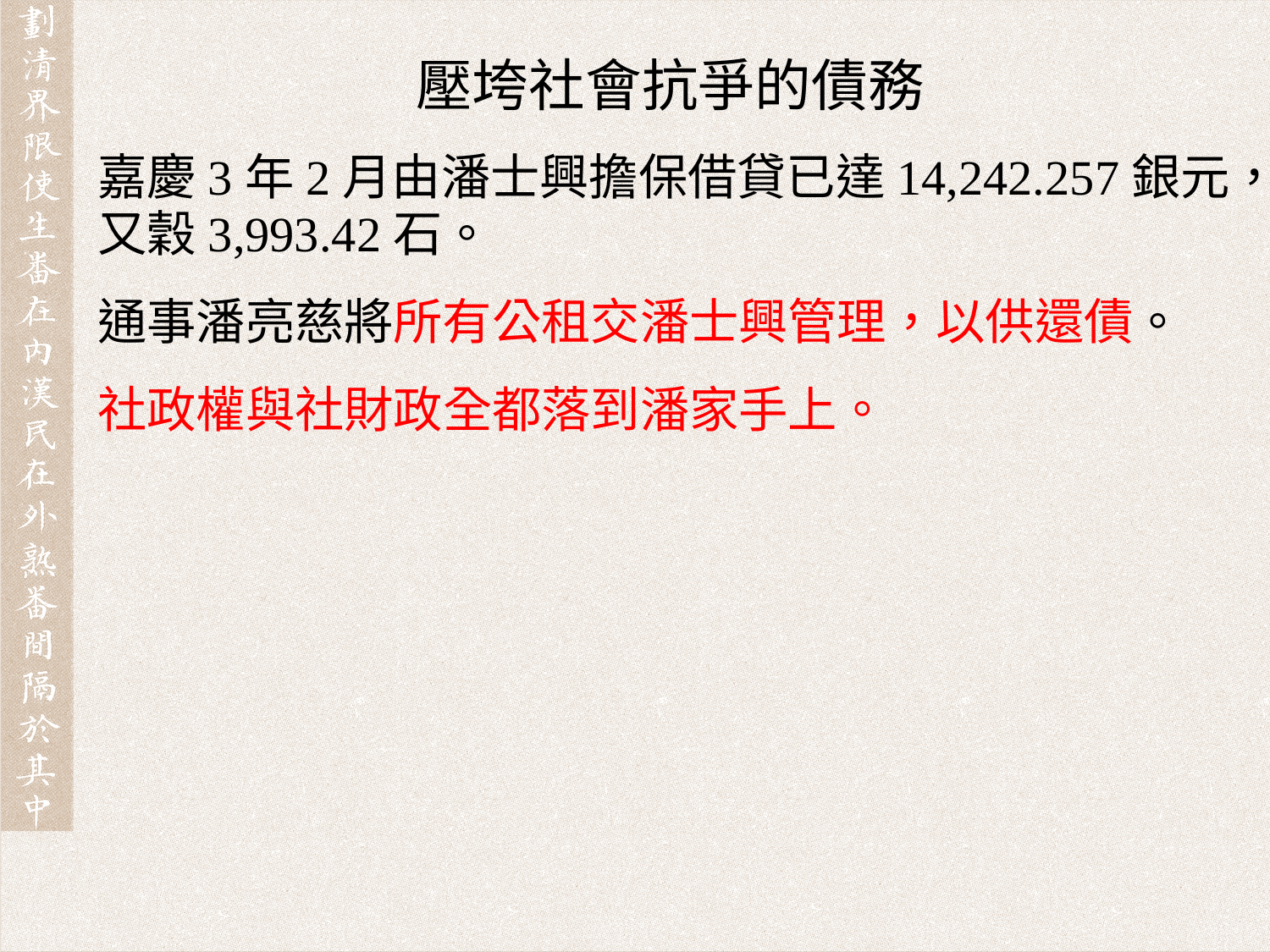

壓垮社會抗爭的債務
嘉慶3年2月由潘士興擔保借貸已達14,242.257銀元，又穀3,993.42石。
通事潘亮慈將所有公租交潘士興管理，以供還債。
社政權與社財政全都落到潘家手上。